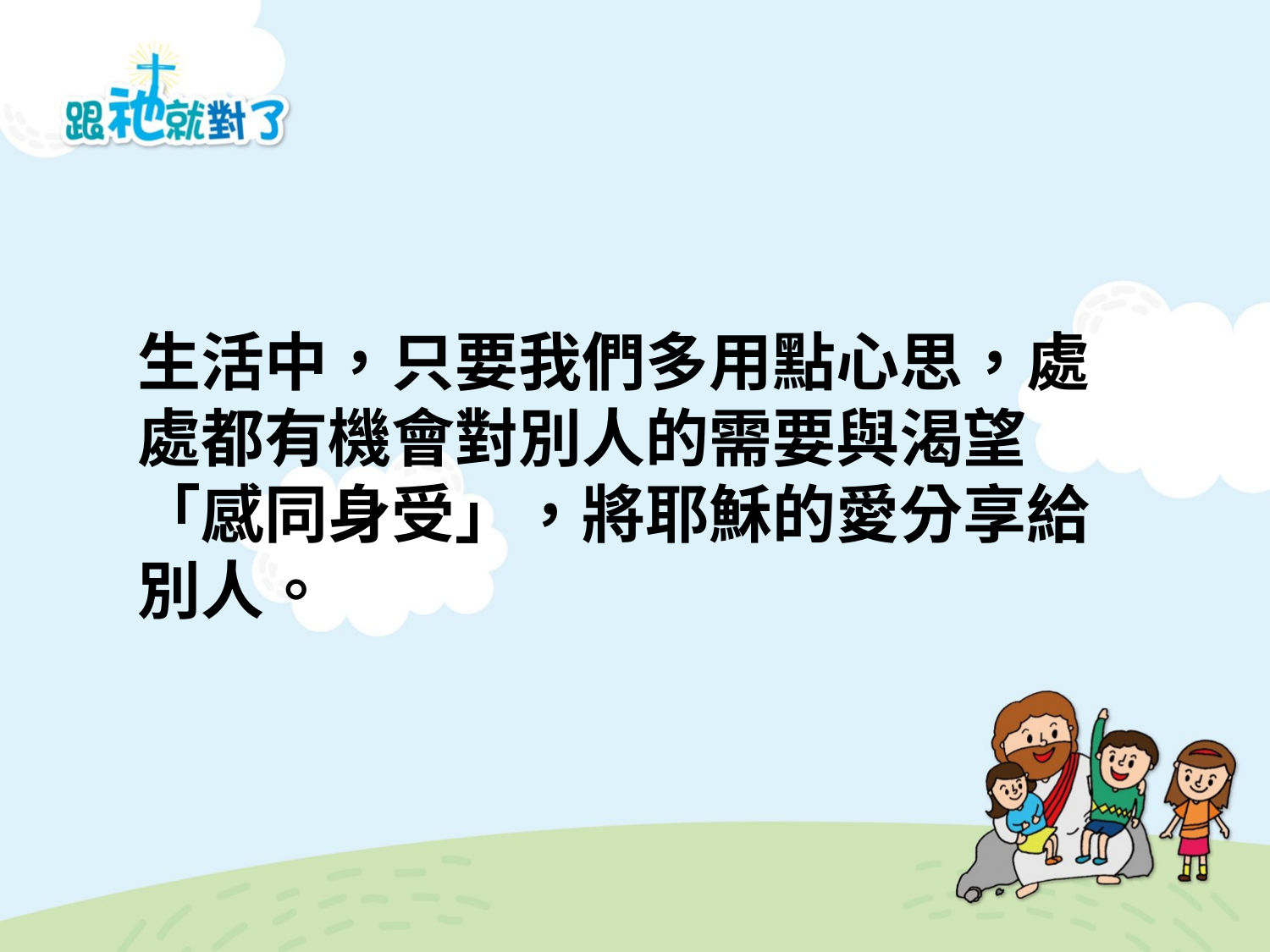

生活中，只要我們多用點心思，處處都有機會對別人的需要與渴望「感同身受」，將耶穌的愛分享給別人。